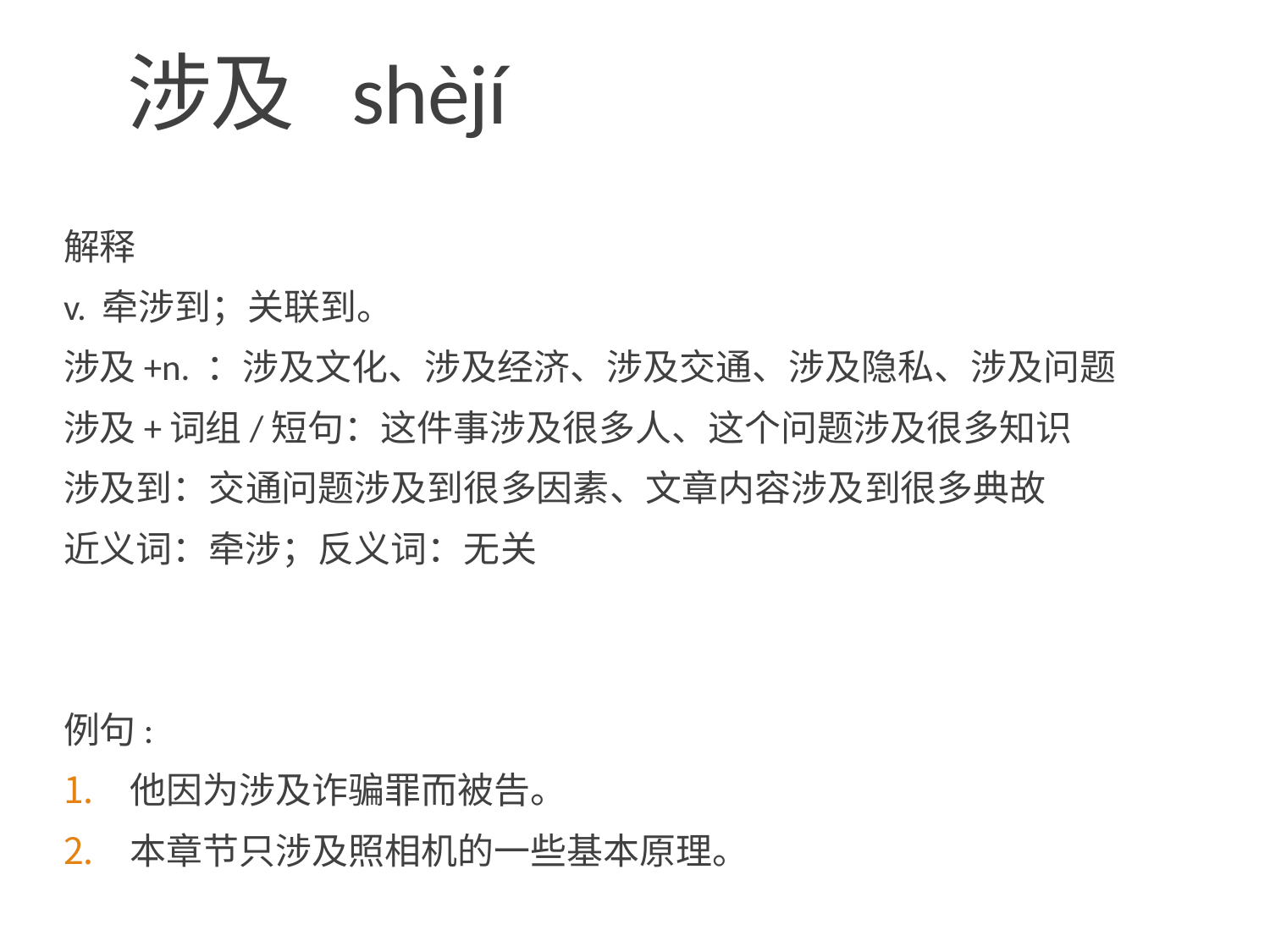

# 涉及  shèjí
解释
v. 牵涉到；关联到。
涉及+n. ：涉及文化、涉及经济、涉及交通、涉及隐私、涉及问题
涉及+词组/短句：这件事涉及很多人、这个问题涉及很多知识
涉及到：交通问题涉及到很多因素、文章内容涉及到很多典故
近义词：牵涉；反义词：无关

例句:
他因为涉及诈骗罪而被告。
本章节只涉及照相机的一些基本原理。